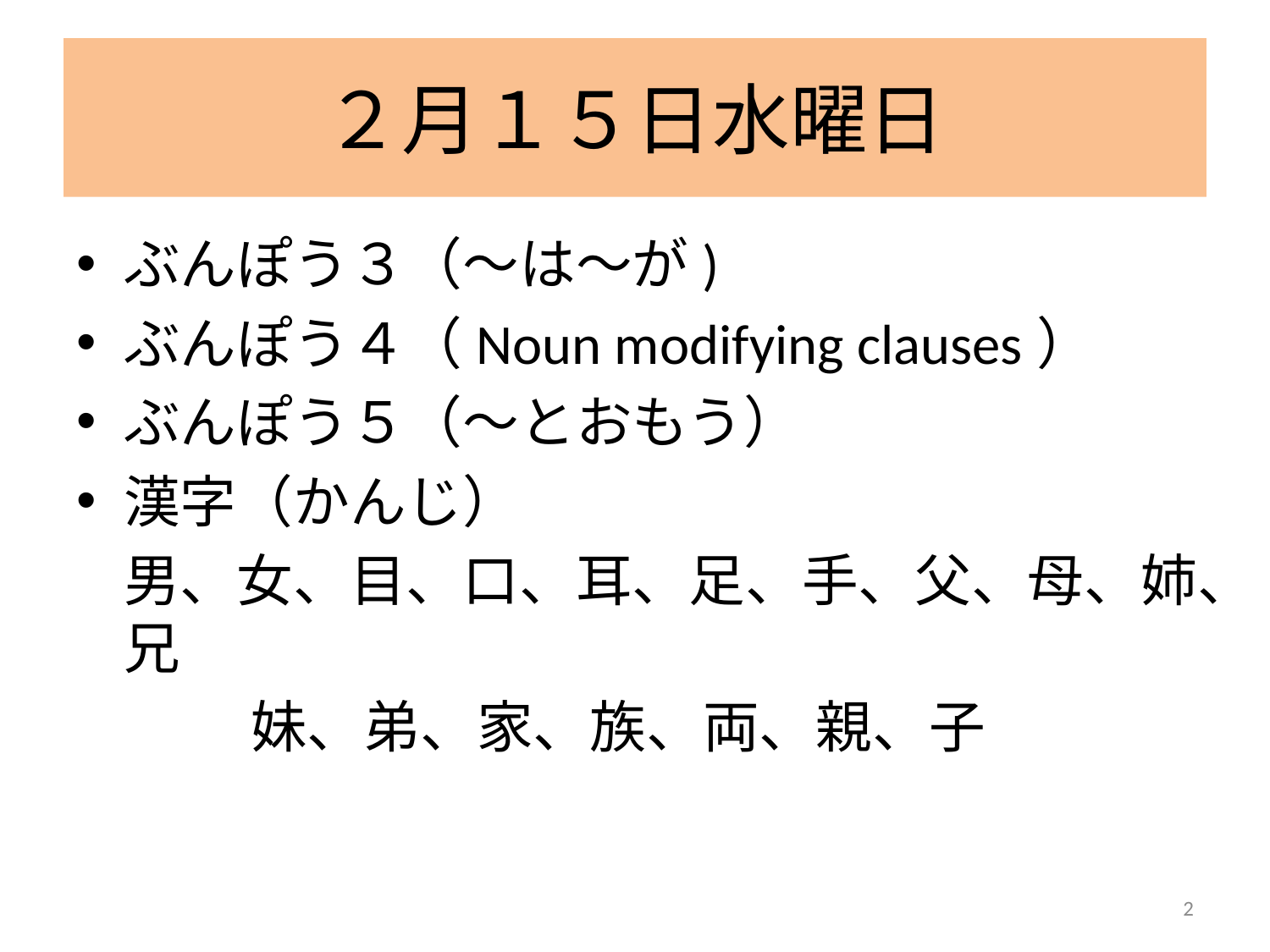

# ２月１５日水曜日
ぶんぽう３（～は～が)
ぶんぽう４（Noun modifying clauses）
ぶんぽう５（～とおもう）
漢字（かんじ）
	男、女、目、口、耳、足、手、父、母、姉、兄
　	妹、弟、家、族、両、親、子
2